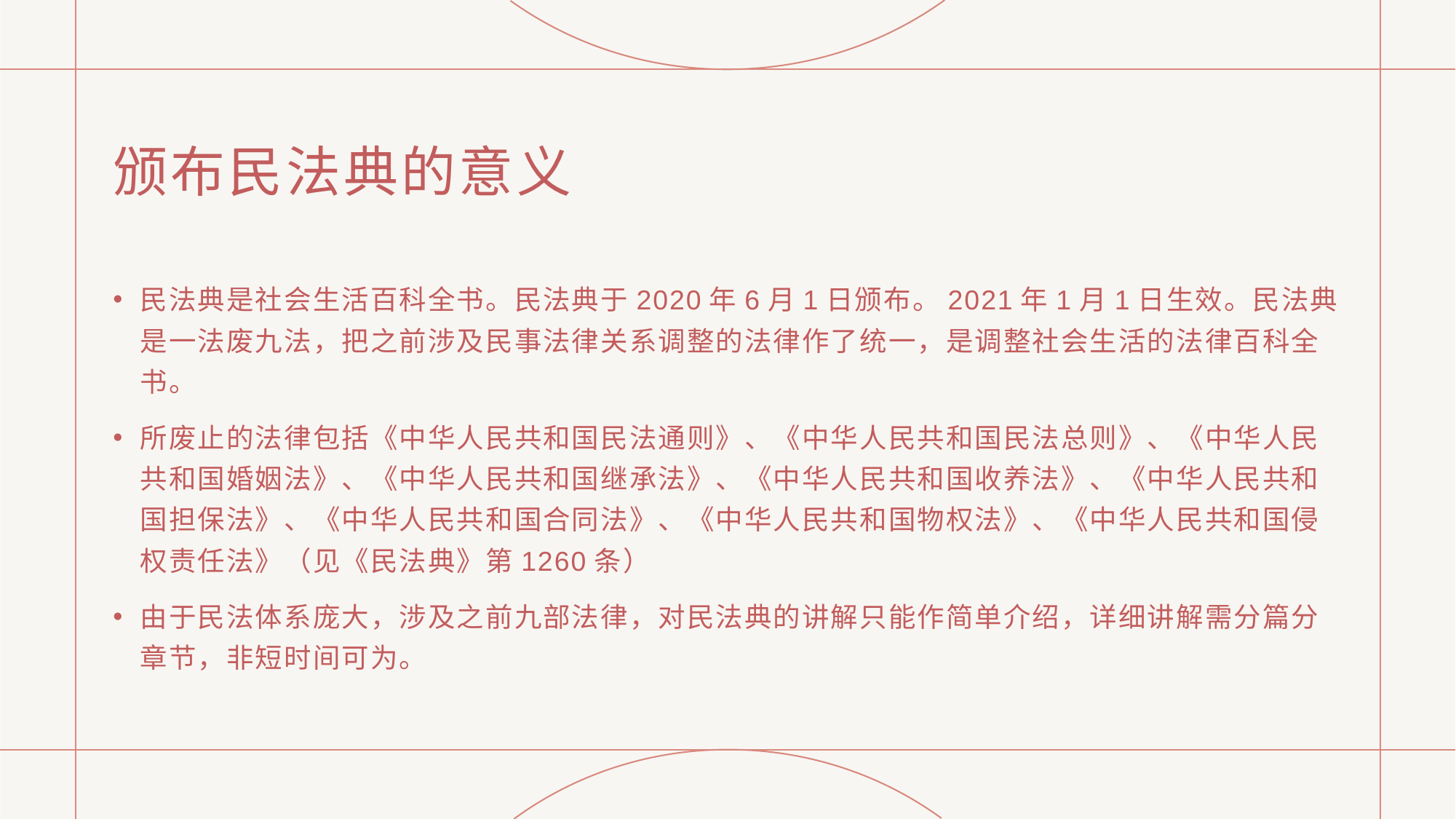

# 颁布民法典的意义
民法典是社会生活百科全书。民法典于2020年6月1日颁布。2021年1月1日生效。民法典是一法废九法，把之前涉及民事法律关系调整的法律作了统一，是调整社会生活的法律百科全书。
所废止的法律包括《中华人民共和国民法通则》、《中华人民共和国民法总则》、《中华人民共和国婚姻法》、《中华人民共和国继承法》、《中华人民共和国收养法》、《中华人民共和国担保法》、《中华人民共和国合同法》、《中华人民共和国物权法》、《中华人民共和国侵权责任法》（见《民法典》第1260条）
由于民法体系庞大，涉及之前九部法律，对民法典的讲解只能作简单介绍，详细讲解需分篇分章节，非短时间可为。